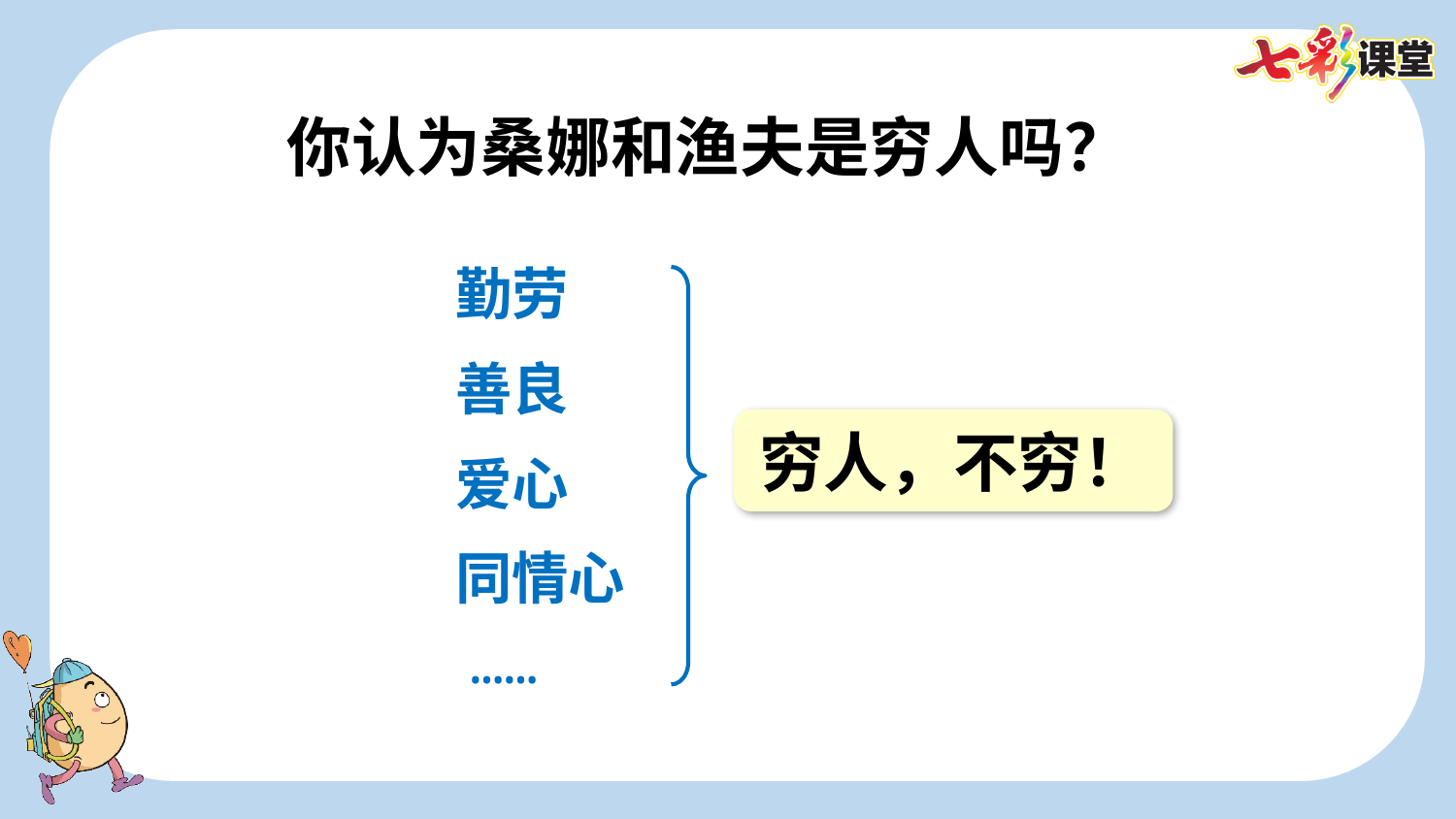

你认为桑娜和渔夫是穷人吗？
勤劳

善良
穷人，不穷！
爱心
同情心
……